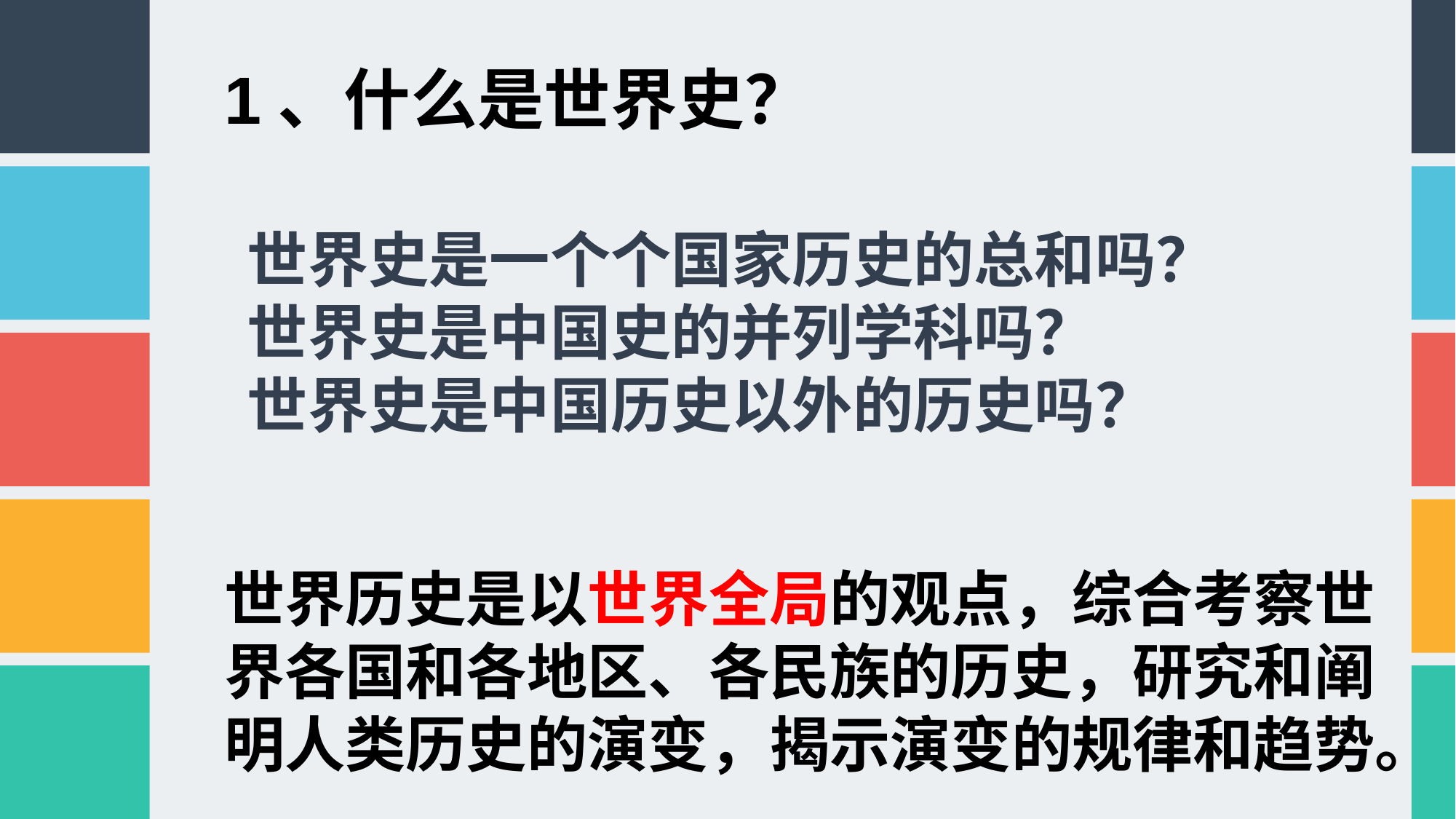

1、什么是世界史？

世界史是一个个国家历史的总和吗？
世界史是中国史的并列学科吗？
世界史是中国历史以外的历史吗？

世界历史是以世界全局的观点，综合考察世界各国和各地区、各民族的历史，研究和阐明人类历史的演变，揭示演变的规律和趋势。